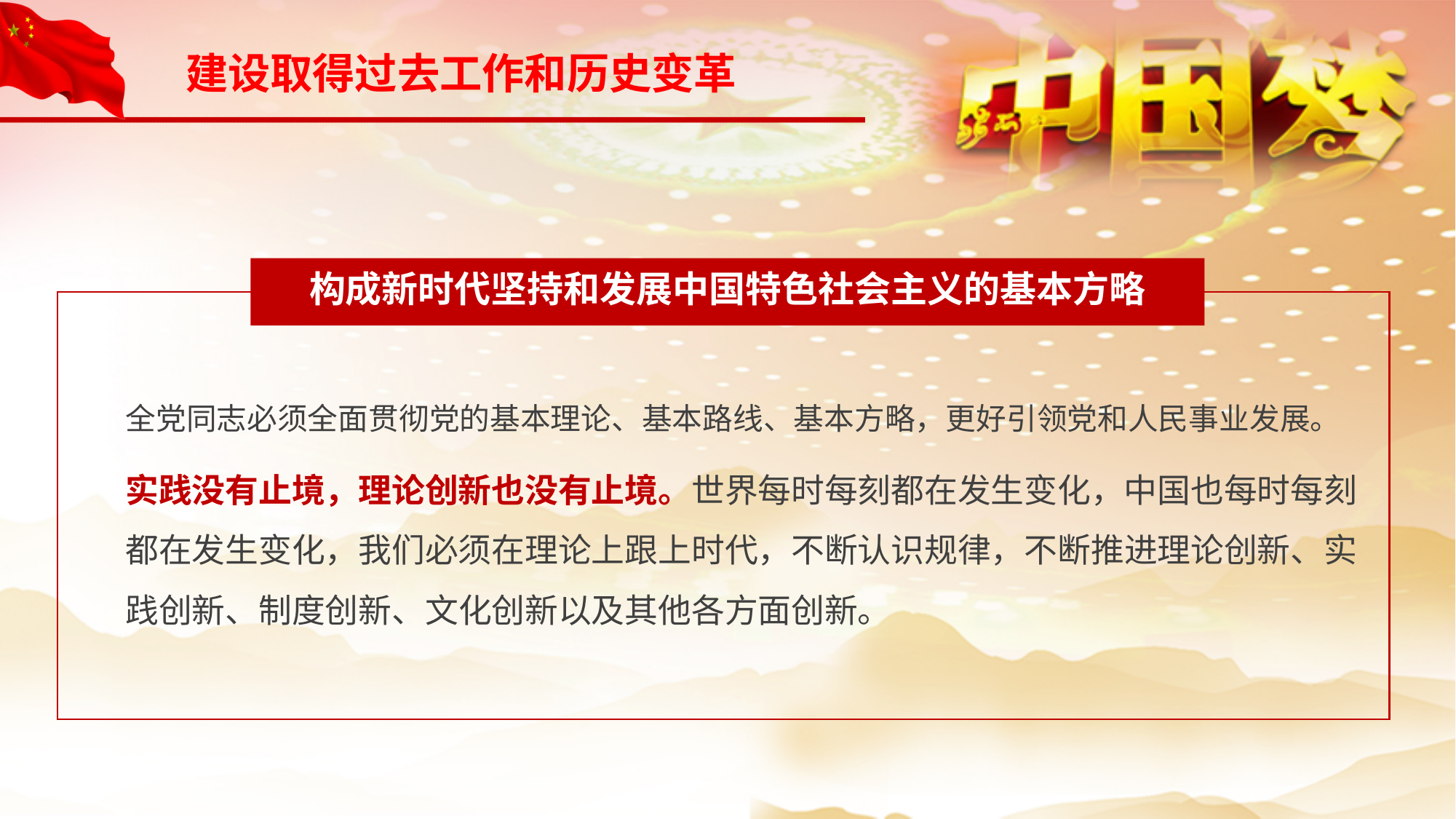

建设取得过去工作和历史变革

构成新时代坚持和发展中国特色社会主义的基本方略

全党同志必须全面贯彻党的基本理论、基本路线、基本方略，更好引领党和人民事业发展。
实践没有止境，理论创新也没有止境。世界每时每刻都在发生变化，中国也每时每刻都在发生变化，我们必须在理论上跟上时代，不断认识规律，不断推进理论创新、实践创新、制度创新、文化创新以及其他各方面创新。